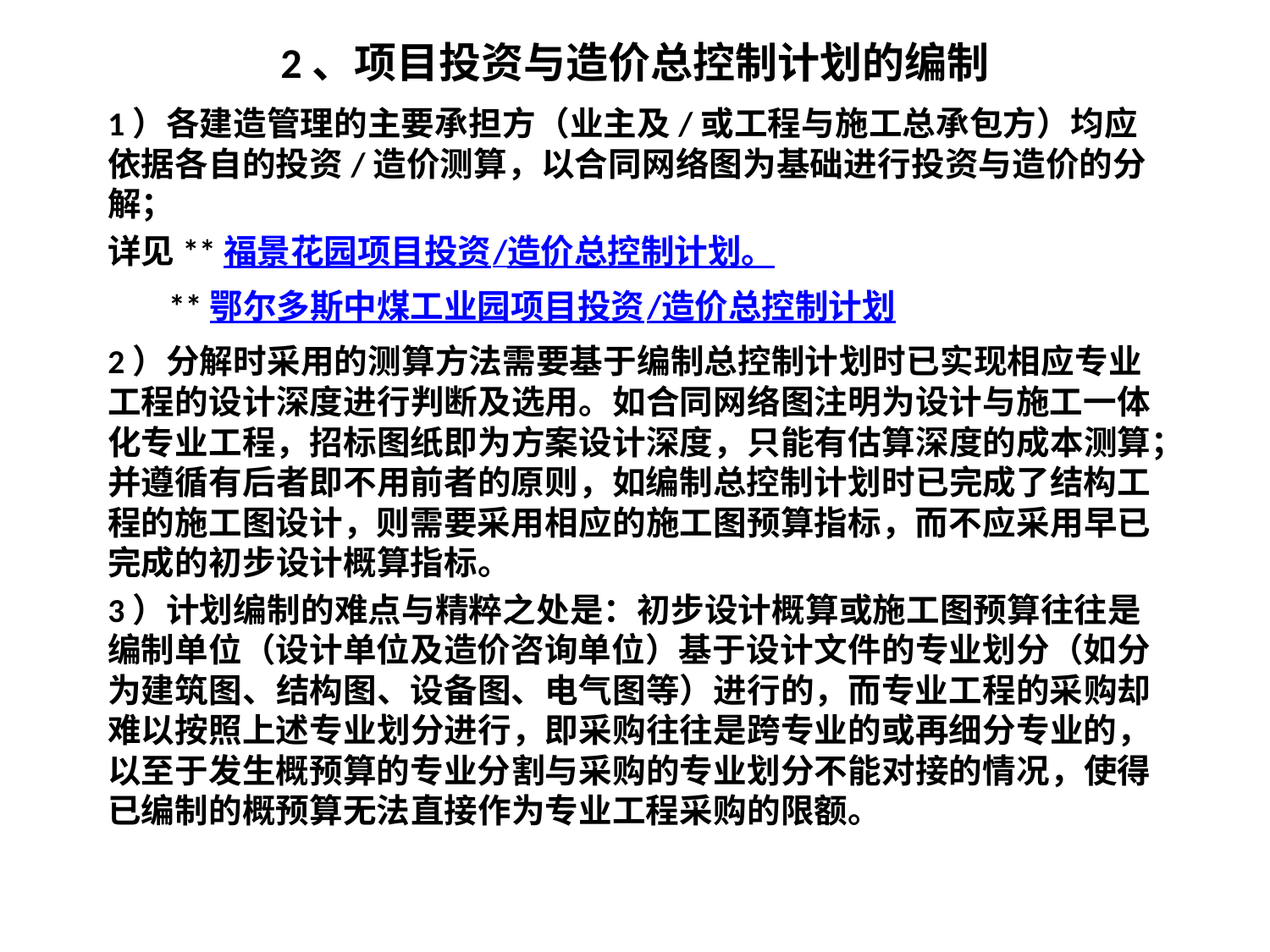

# 2、项目投资与造价总控制计划的编制
1）各建造管理的主要承担方（业主及/或工程与施工总承包方）均应依据各自的投资/造价测算，以合同网络图为基础进行投资与造价的分解；
详见**福景花园项目投资/造价总控制计划。
        **鄂尔多斯中煤工业园项目投资/造价总控制计划
2）分解时采用的测算方法需要基于编制总控制计划时已实现相应专业工程的设计深度进行判断及选用。如合同网络图注明为设计与施工一体化专业工程，招标图纸即为方案设计深度，只能有估算深度的成本测算；并遵循有后者即不用前者的原则，如编制总控制计划时已完成了结构工程的施工图设计，则需要采用相应的施工图预算指标，而不应采用早已完成的初步设计概算指标。
3）计划编制的难点与精粹之处是：初步设计概算或施工图预算往往是编制单位（设计单位及造价咨询单位）基于设计文件的专业划分（如分为建筑图、结构图、设备图、电气图等）进行的，而专业工程的采购却难以按照上述专业划分进行，即采购往往是跨专业的或再细分专业的，以至于发生概预算的专业分割与采购的专业划分不能对接的情况，使得已编制的概预算无法直接作为专业工程采购的限额。